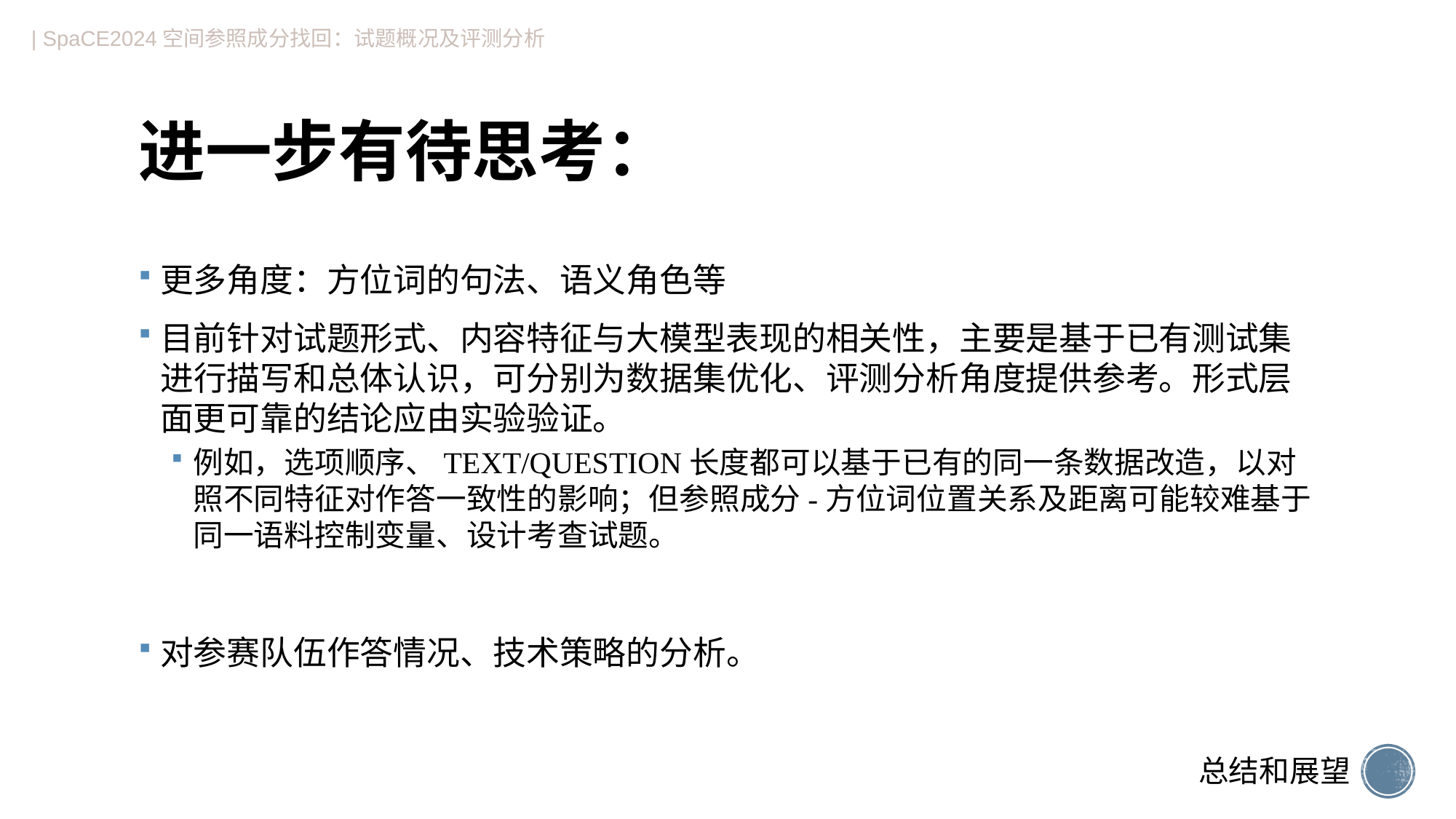

| SpaCE2024空间参照成分找回：试题概况及评测分析
# 进一步有待思考：
更多角度：方位词的句法、语义角色等
目前针对试题形式、内容特征与大模型表现的相关性，主要是基于已有测试集进行描写和总体认识，可分别为数据集优化、评测分析角度提供参考。形式层面更可靠的结论应由实验验证。
例如，选项顺序、TEXT/QUESTION长度都可以基于已有的同一条数据改造，以对照不同特征对作答一致性的影响；但参照成分-方位词位置关系及距离可能较难基于同一语料控制变量、设计考查试题。

对参赛队伍作答情况、技术策略的分析。
总结和展望